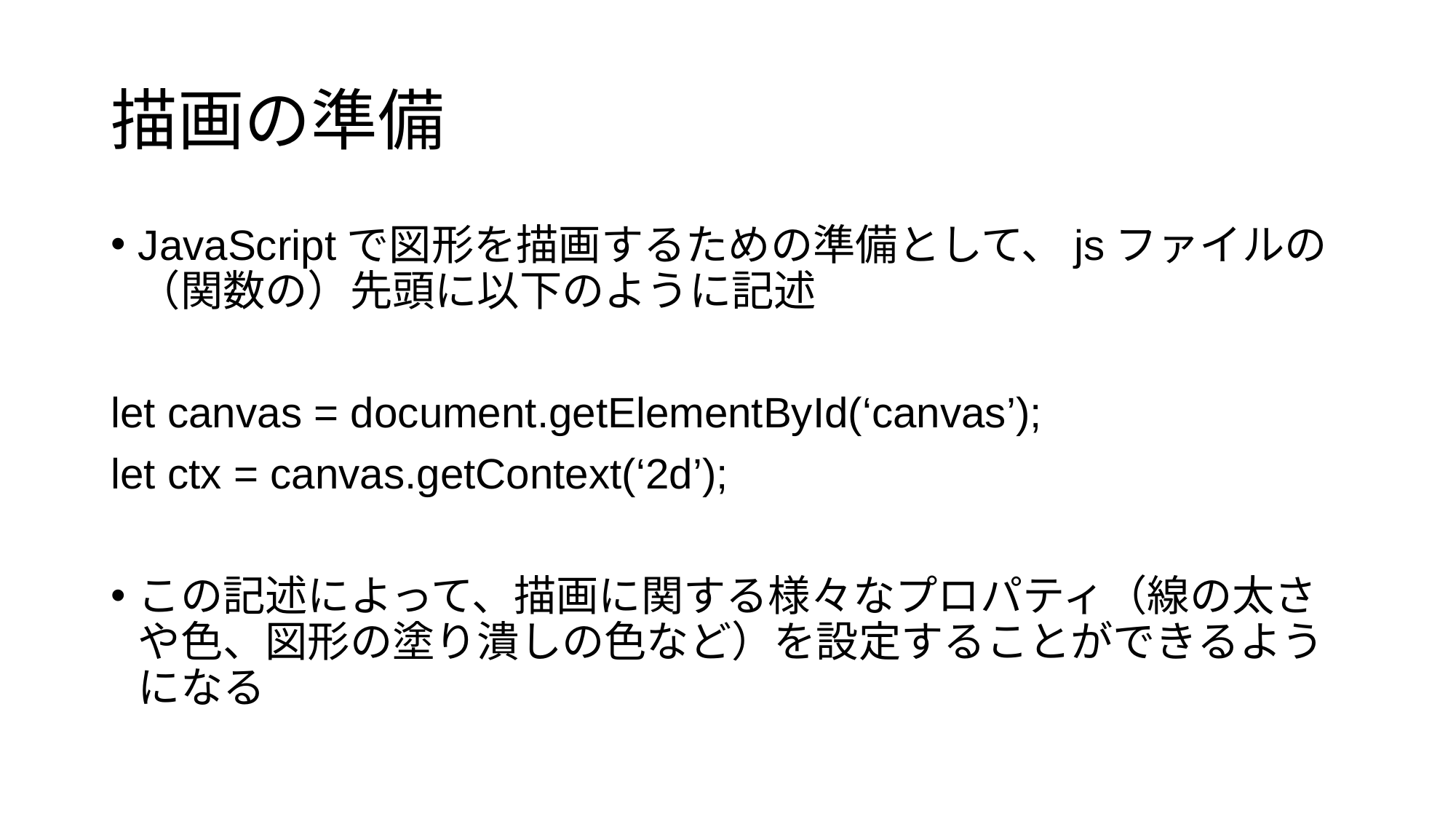

# 描画の準備
JavaScriptで図形を描画するための準備として、jsファイルの（関数の）先頭に以下のように記述

let canvas = document.getElementById(‘canvas’);
let ctx = canvas.getContext(‘2d’);

この記述によって、描画に関する様々なプロパティ（線の太さや色、図形の塗り潰しの色など）を設定することができるようになる